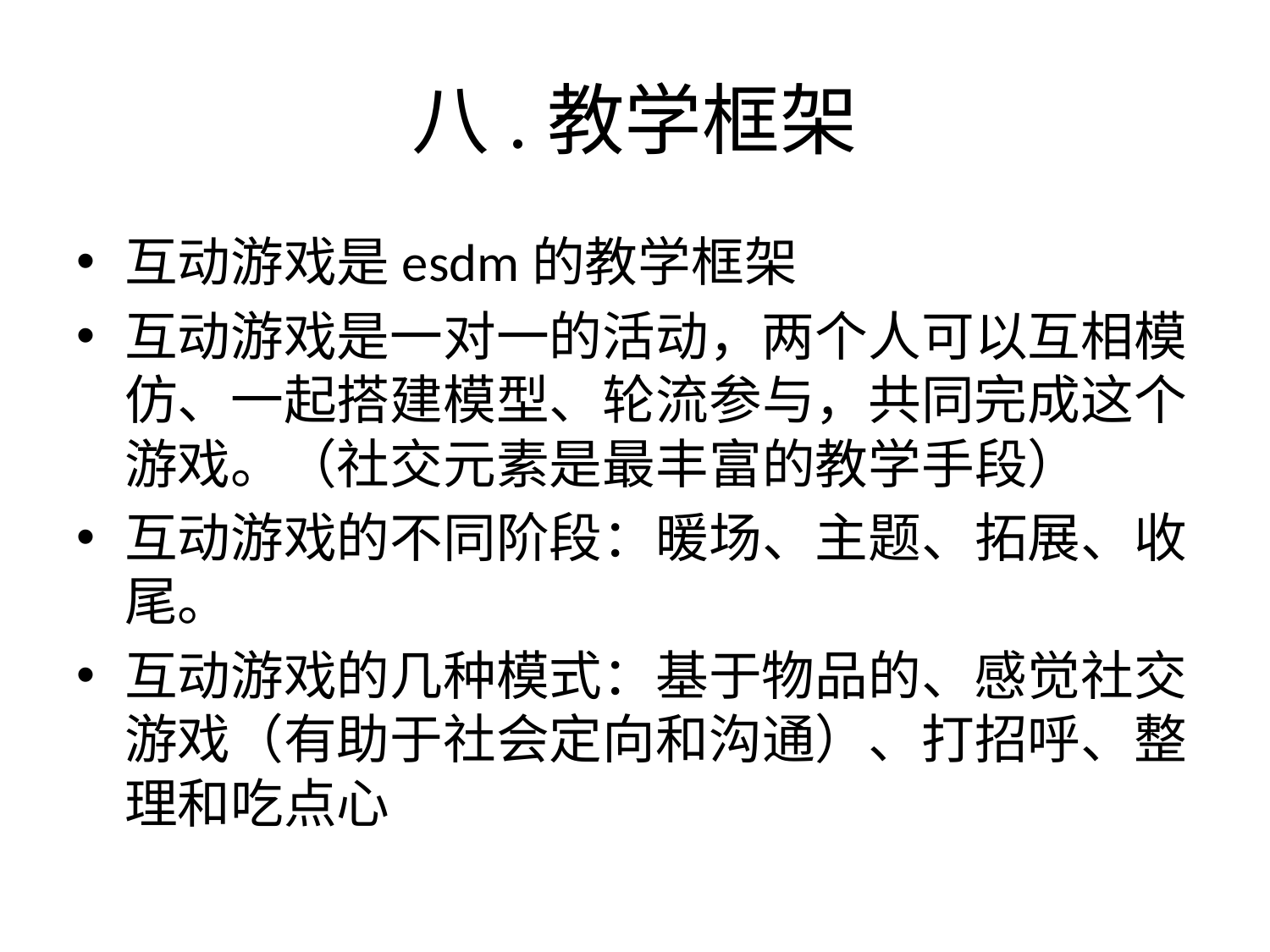

# 八.教学框架
互动游戏是esdm的教学框架
互动游戏是一对一的活动，两个人可以互相模仿、一起搭建模型、轮流参与，共同完成这个游戏。（社交元素是最丰富的教学手段）
互动游戏的不同阶段：暖场、主题、拓展、收尾。
互动游戏的几种模式：基于物品的、感觉社交游戏（有助于社会定向和沟通）、打招呼、整理和吃点心